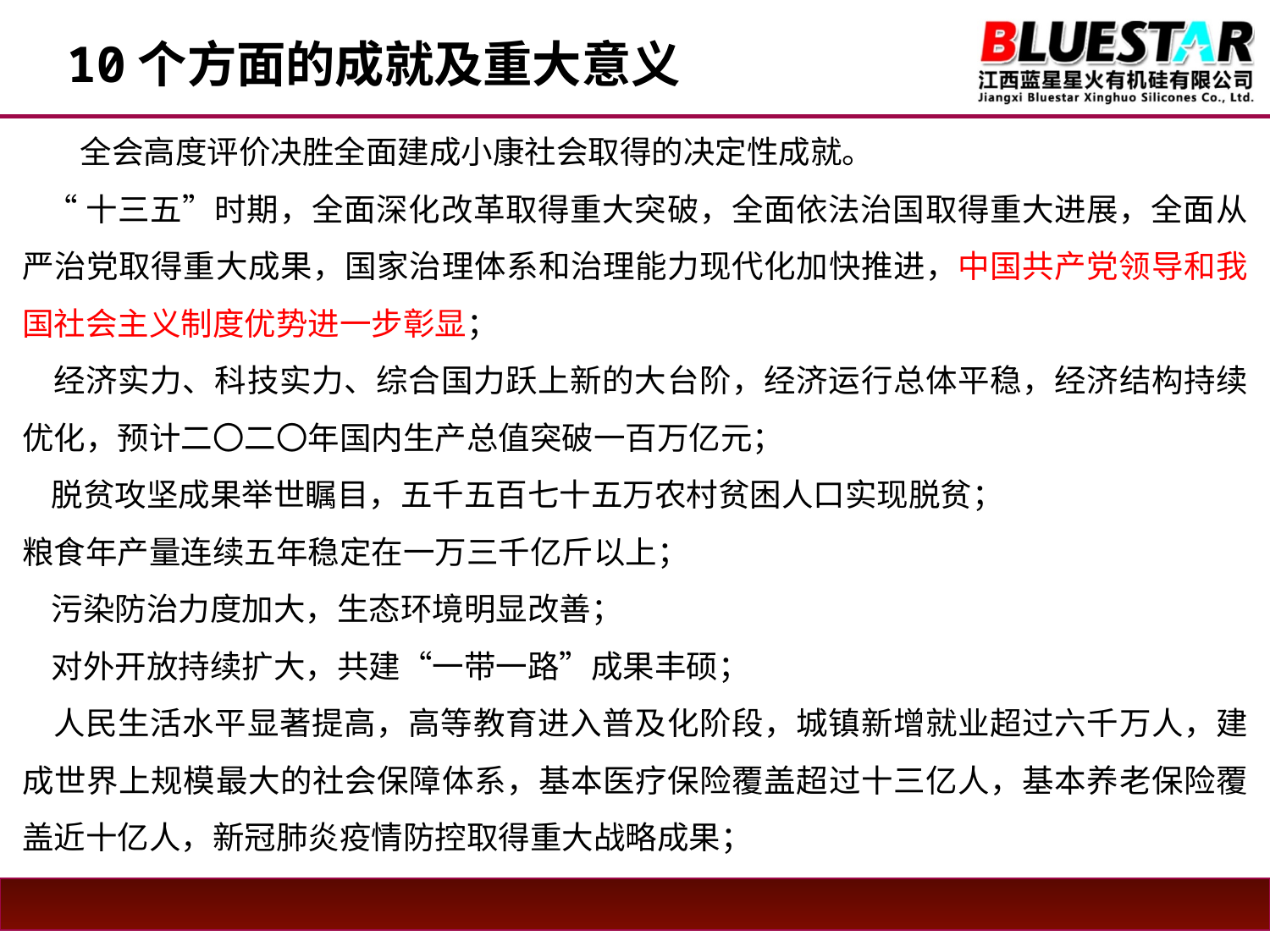

10个方面的成就及重大意义
       全会高度评价决胜全面建成小康社会取得的决定性成就。
   “十三五”时期，全面深化改革取得重大突破，全面依法治国取得重大进展，全面从严治党取得重大成果，国家治理体系和治理能力现代化加快推进，中国共产党领导和我国社会主义制度优势进一步彰显；
   经济实力、科技实力、综合国力跃上新的大台阶，经济运行总体平稳，经济结构持续优化，预计二〇二〇年国内生产总值突破一百万亿元；
   脱贫攻坚成果举世瞩目，五千五百七十五万农村贫困人口实现脱贫；
粮食年产量连续五年稳定在一万三千亿斤以上；
   污染防治力度加大，生态环境明显改善；
   对外开放持续扩大，共建“一带一路”成果丰硕；
   人民生活水平显著提高，高等教育进入普及化阶段，城镇新增就业超过六千万人，建成世界上规模最大的社会保障体系，基本医疗保险覆盖超过十三亿人，基本养老保险覆盖近十亿人，新冠肺炎疫情防控取得重大战略成果；